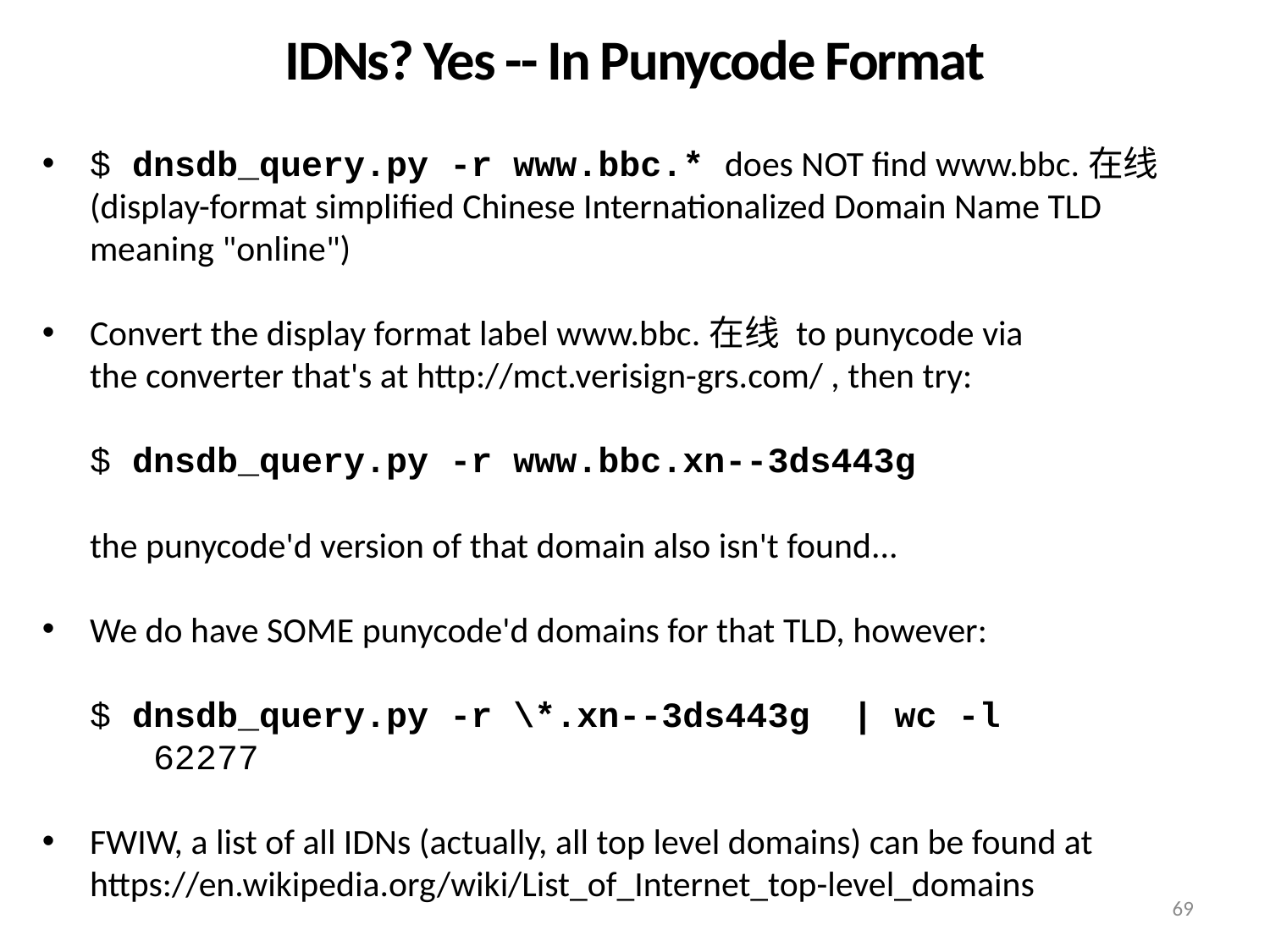

# IDNs? Yes -- In Punycode Format
$ dnsdb_query.py -r www.bbc.* does NOT find www.bbc.在线 (display-format simplified Chinese Internationalized Domain Name TLD
meaning "online")

Convert the display format label www.bbc.在线 to punycode via
the converter that's at http://mct.verisign-grs.com/ , then try:
$ dnsdb_query.py -r www.bbc.xn--3ds443g
the punycode'd version of that domain also isn't found...

We do have SOME punycode'd domains for that TLD, however:
$ dnsdb_query.py -r \*.xn--3ds443g  | wc -l
   62277
FWIW, a list of all IDNs (actually, all top level domains) can be found at
https://en.wikipedia.org/wiki/List_of_Internet_top-level_domains
69